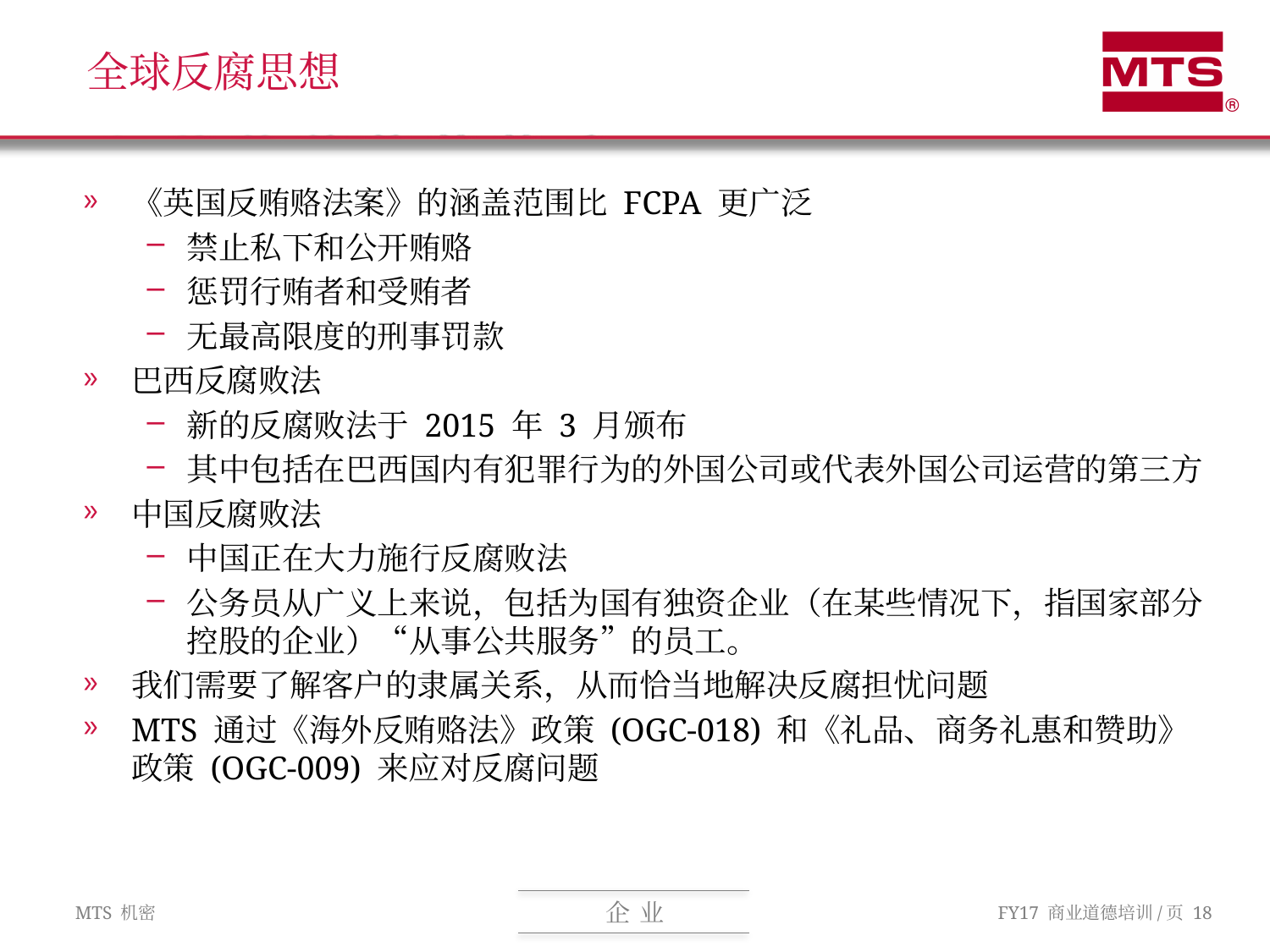

# 全球反腐思想
《英国反贿赂法案》的涵盖范围比 FCPA 更广泛
禁止私下和公开贿赂
惩罚行贿者和受贿者
无最高限度的刑事罚款
巴西反腐败法
新的反腐败法于 2015 年 3 月颁布
其中包括在巴西国内有犯罪行为的外国公司或代表外国公司运营的第三方
中国反腐败法
中国正在大力施行反腐败法
公务员从广义上来说，包括为国有独资企业（在某些情况下，指国家部分控股的企业）“从事公共服务”的员工。
我们需要了解客户的隶属关系，从而恰当地解决反腐担忧问题
MTS 通过《海外反贿赂法》政策 (OGC-018) 和《礼品、商务礼惠和赞助》政策 (OGC-009) 来应对反腐问题